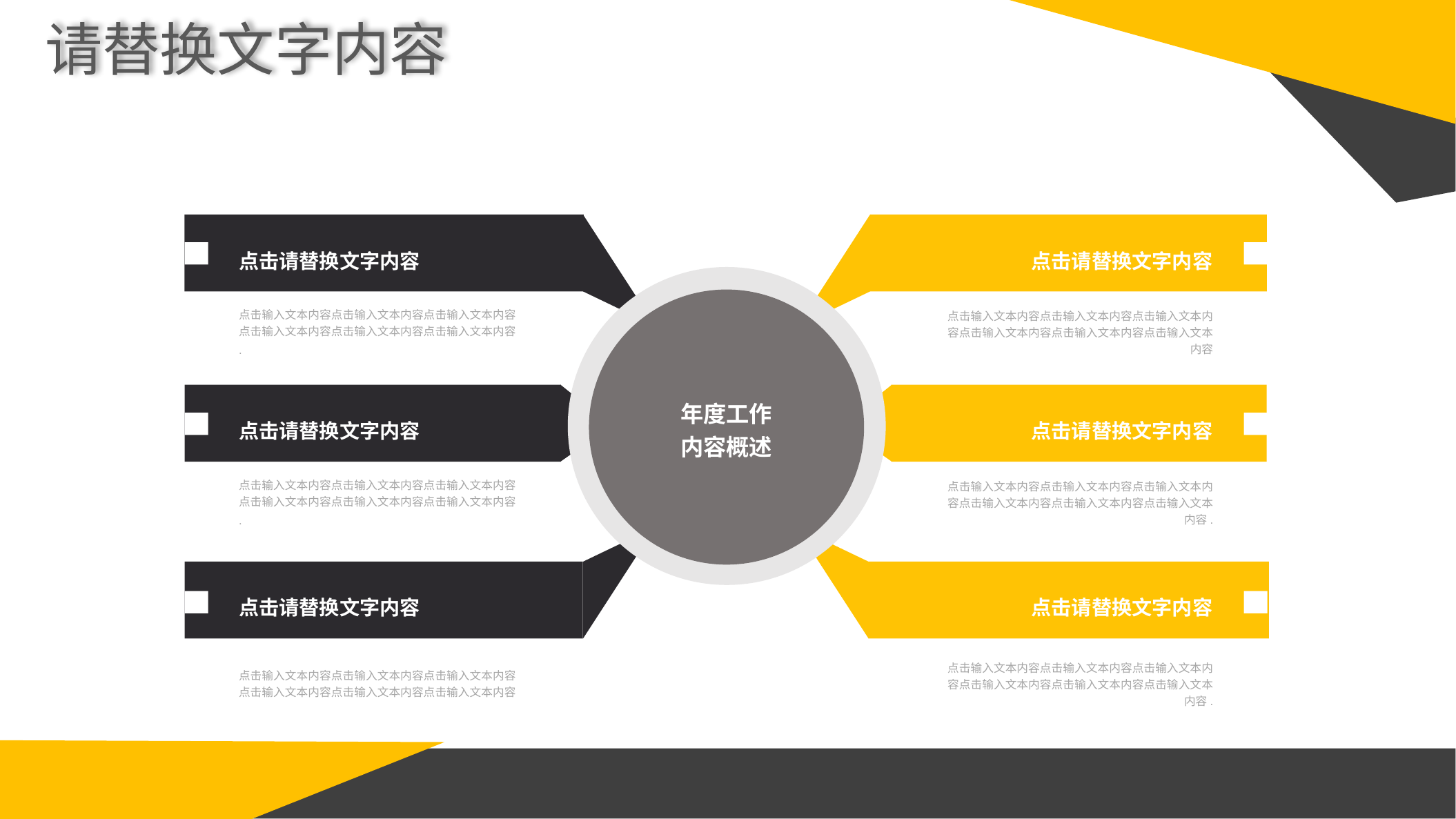

请替换文字内容

点击请替换文字内容
点击请替换文字内容

年度工作
内容概述
点击输入文本内容点击输入文本内容点击输入文本内容点击输入文本内容点击输入文本内容点击输入文本内容
.
点击输入文本内容点击输入文本内容点击输入文本内容点击输入文本内容点击输入文本内容点击输入文本内容

点击请替换文字内容
点击请替换文字内容

点击输入文本内容点击输入文本内容点击输入文本内容点击输入文本内容点击输入文本内容点击输入文本内容
.
点击输入文本内容点击输入文本内容点击输入文本内容点击输入文本内容点击输入文本内容点击输入文本内容.

点击请替换文字内容
点击请替换文字内容

点击输入文本内容点击输入文本内容点击输入文本内容点击输入文本内容点击输入文本内容点击输入文本内容
点击输入文本内容点击输入文本内容点击输入文本内容点击输入文本内容点击输入文本内容点击输入文本内容.